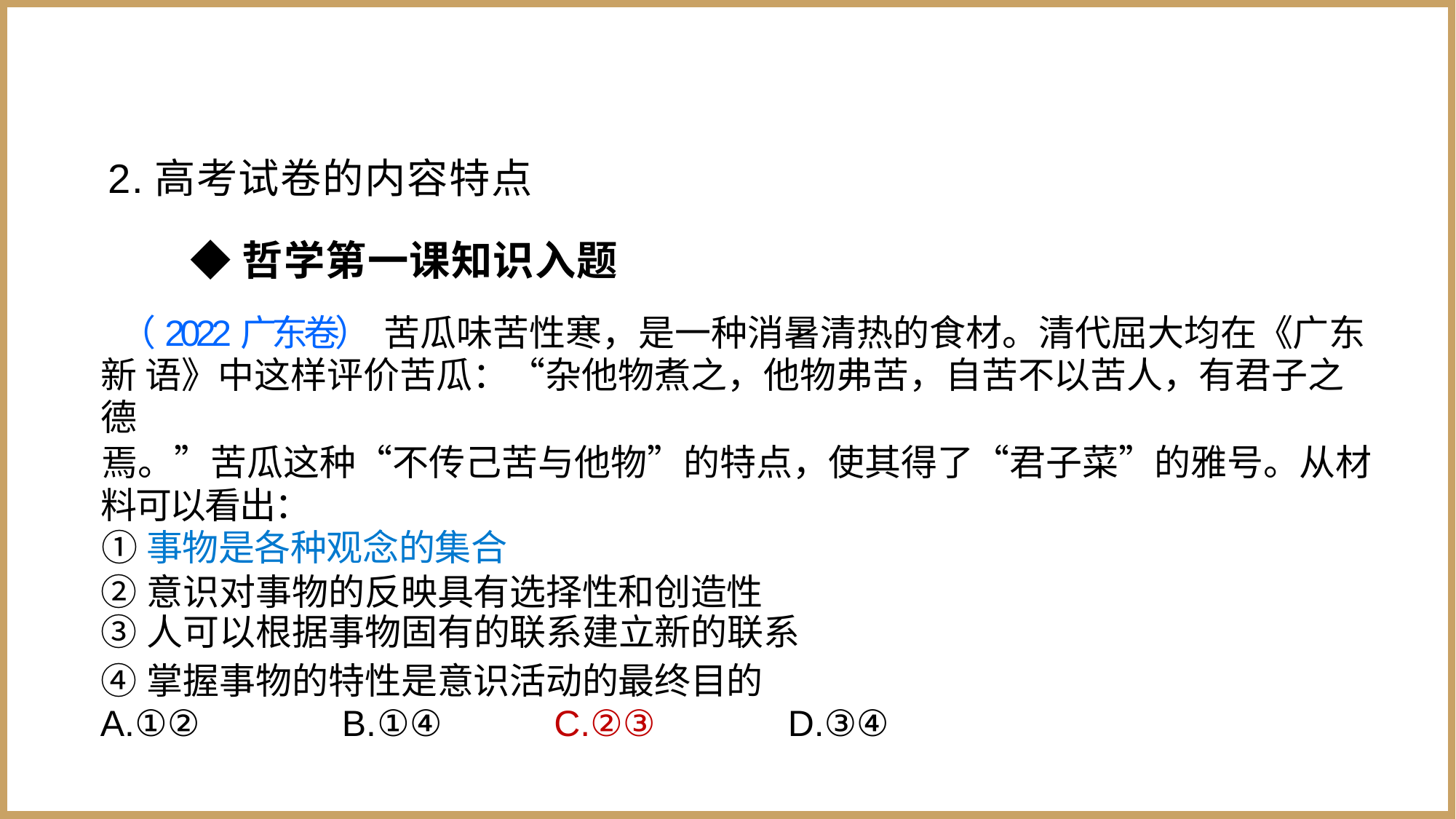

2.高考试卷的内容特点
◆哲学第一课知识入题
（2022广东卷） 苦瓜味苦性寒，是一种消暑清热的食材。清代屈大均在《广东新 语》中这样评价苦瓜：“杂他物煮之，他物弗苦，自苦不以苦人，有君子之德
焉。”苦瓜这种“不传己苦与他物”的特点，使其得了“君子菜”的雅号。从材 料可以看出：
①事物是各种观念的集合
②意识对事物的反映具有选择性和创造性
③人可以根据事物固有的联系建立新的联系
④掌握事物的特性是意识活动的最终目的
A.①②              B.①④           C.②③             D.③④